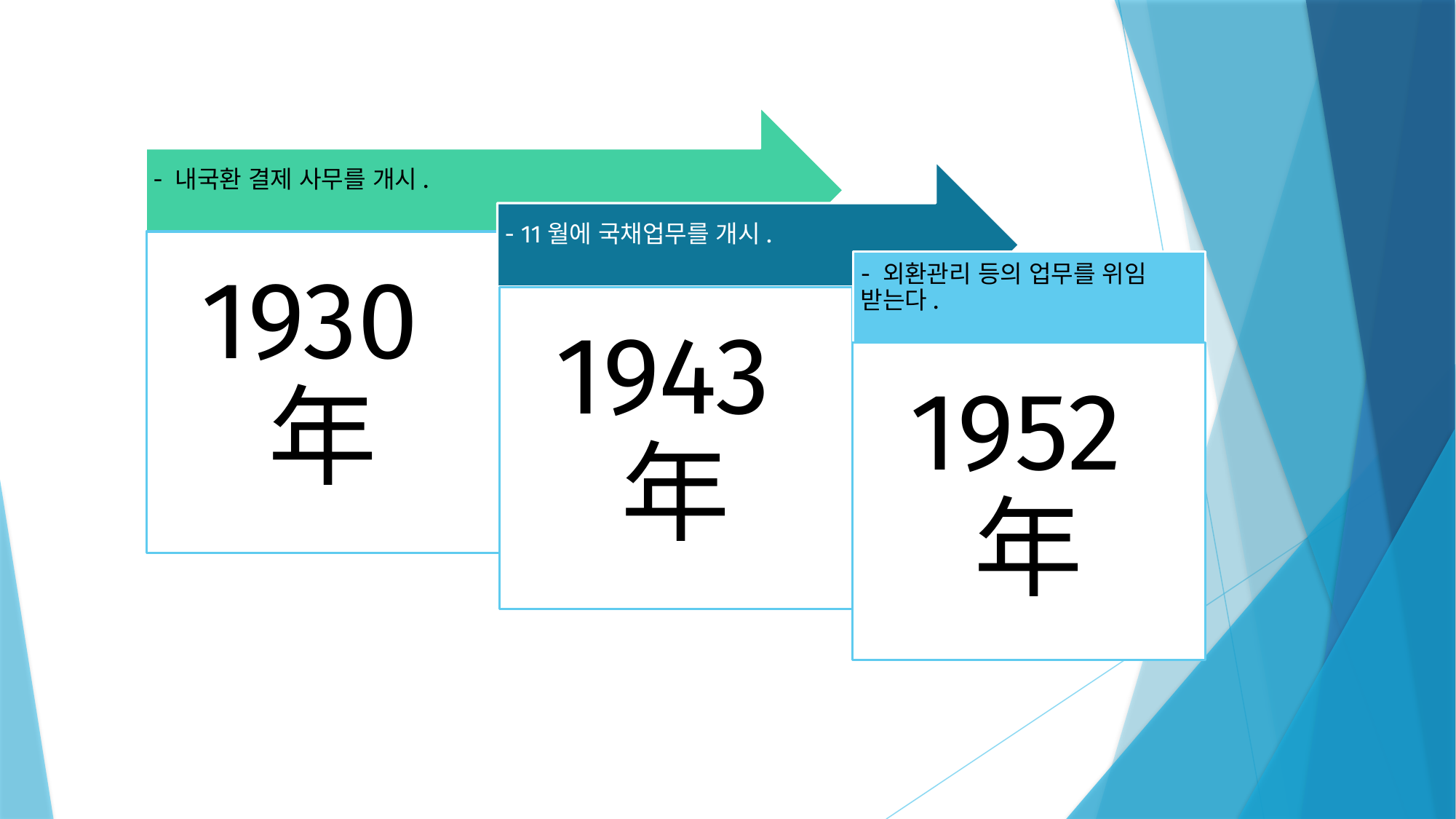

- 내국환 결제 사무를 개시.
1930年
- 11월에 국채업무를 개시.
1943年
- 외환관리 등의 업무를 위임 받는다.
1952年